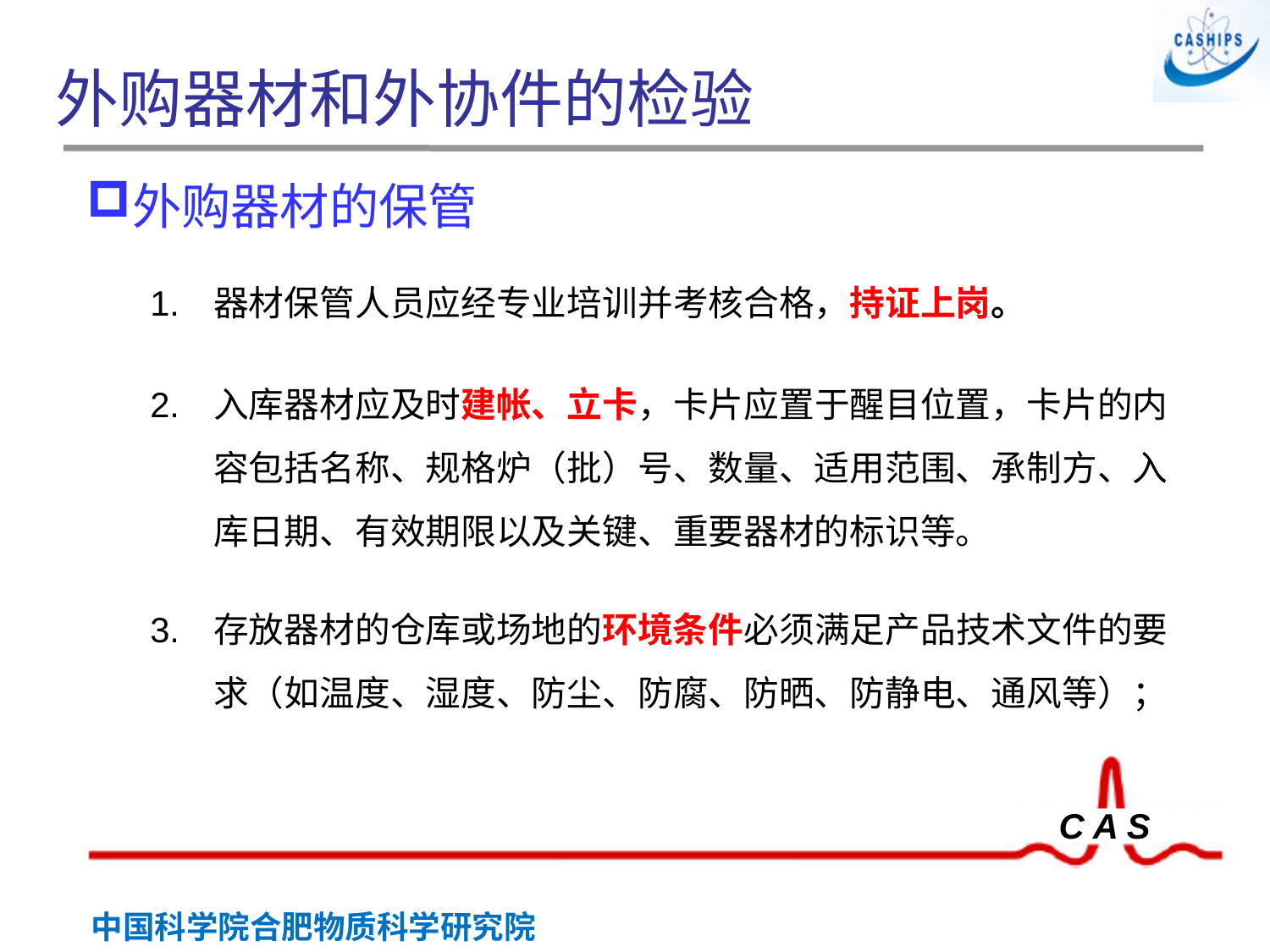

# 外购器材和外协件的检验
外购器材的保管

器材保管人员应经专业培训并考核合格，持证上岗。

入库器材应及时建帐、立卡，卡片应置于醒目位置，卡片的内容包括名称、规格炉（批）号、数量、适用范围、承制方、入库日期、有效期限以及关键、重要器材的标识等。

存放器材的仓库或场地的环境条件必须满足产品技术文件的要求（如温度、湿度、防尘、防腐、防晒、防静电、通风等）；
  胶印章
钢印章
封印章